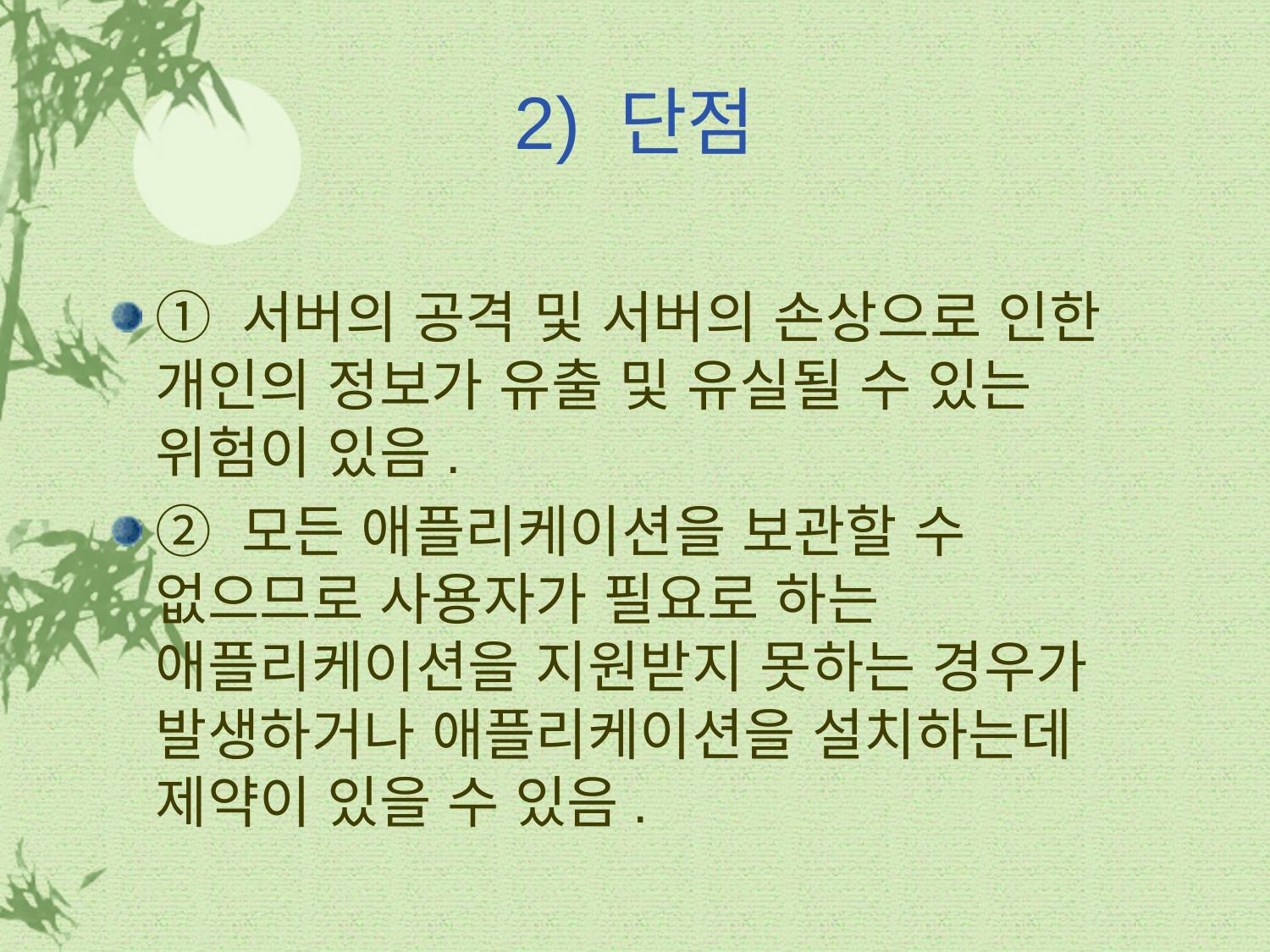

# 2) 단점
① 서버의 공격 및 서버의 손상으로 인한 개인의 정보가 유출 및 유실될 수 있는 위험이 있음.
② 모든 애플리케이션을 보관할 수 없으므로 사용자가 필요로 하는 애플리케이션을 지원받지 못하는 경우가 발생하거나 애플리케이션을 설치하는데 제약이 있을 수 있음.